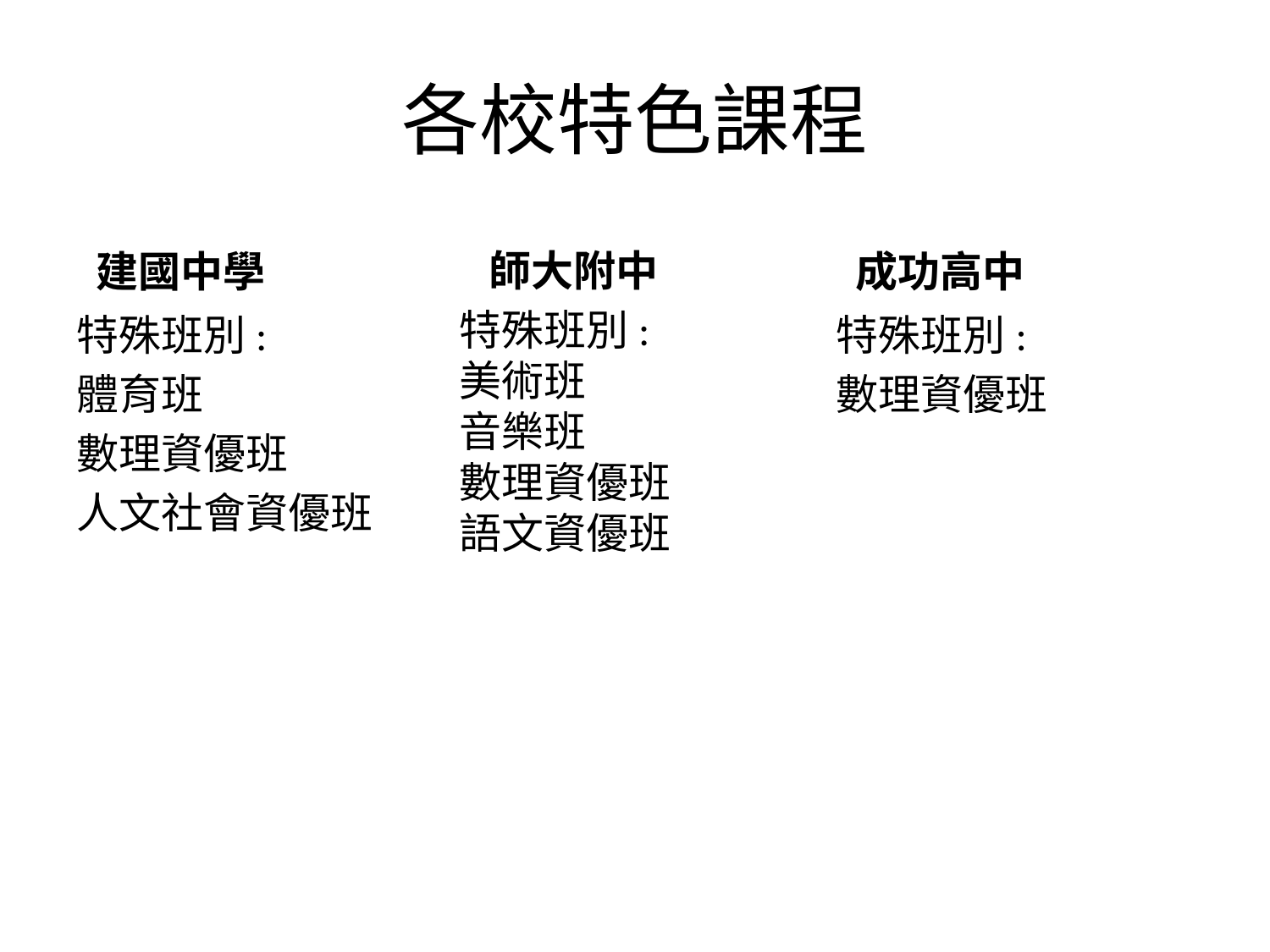

# 各校特色課程
 建國中學
 成功高中
 師大附中
特殊班別:
美術班
音樂班
數理資優班
語文資優班
特殊班別:
體育班
數理資優班
人文社會資優班
特殊班別:
數理資優班